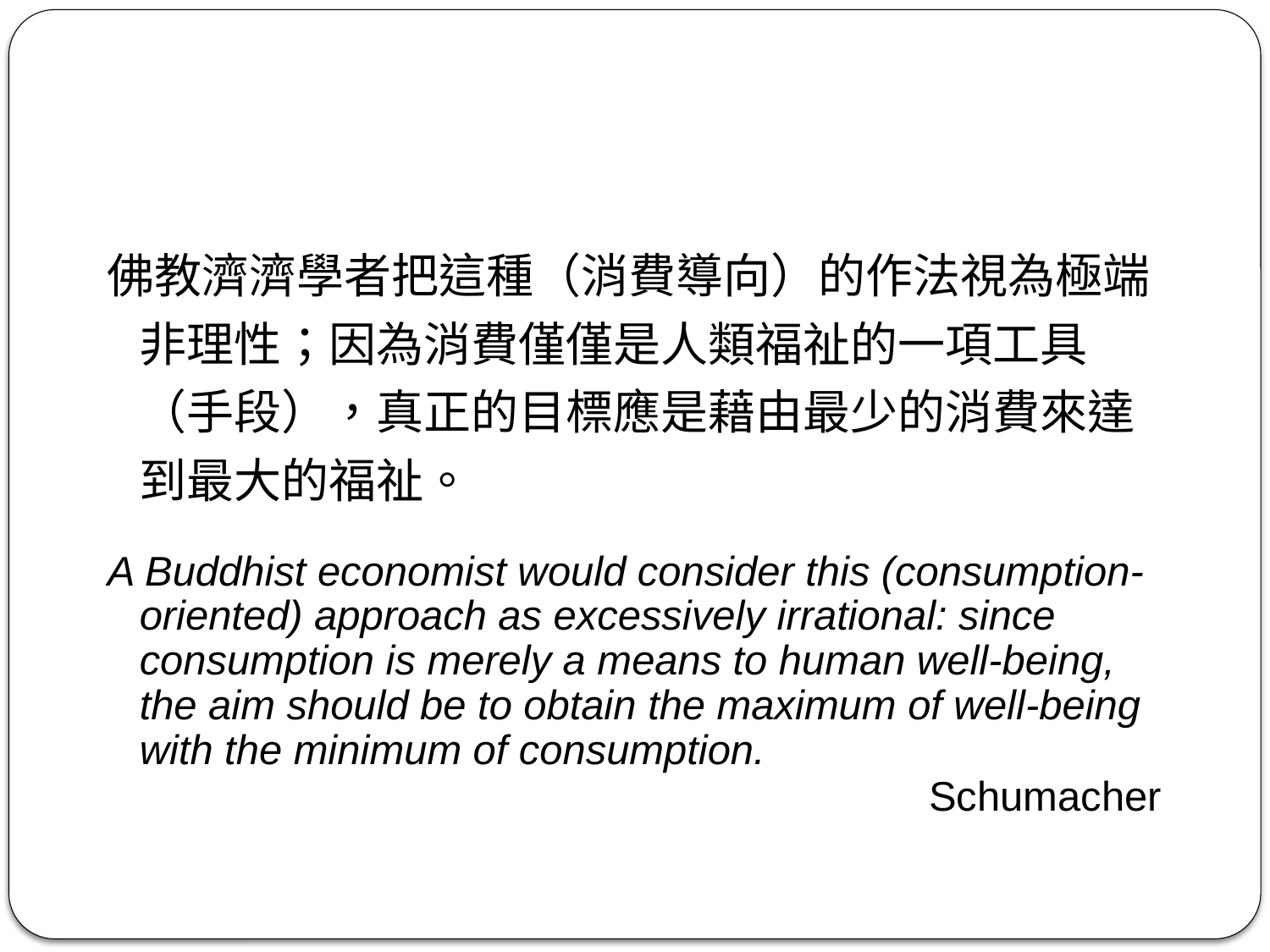

佛教濟濟學者把這種（消費導向）的作法視為極端非理性；因為消費僅僅是人類福祉的一項工具（手段），真正的目標應是藉由最少的消費來達到最大的福祉。

A Buddhist economist would consider this (consumption-oriented) approach as excessively irrational: since consumption is merely a means to human well-being, the aim should be to obtain the maximum of well-being with the minimum of consumption.
 Schumacher